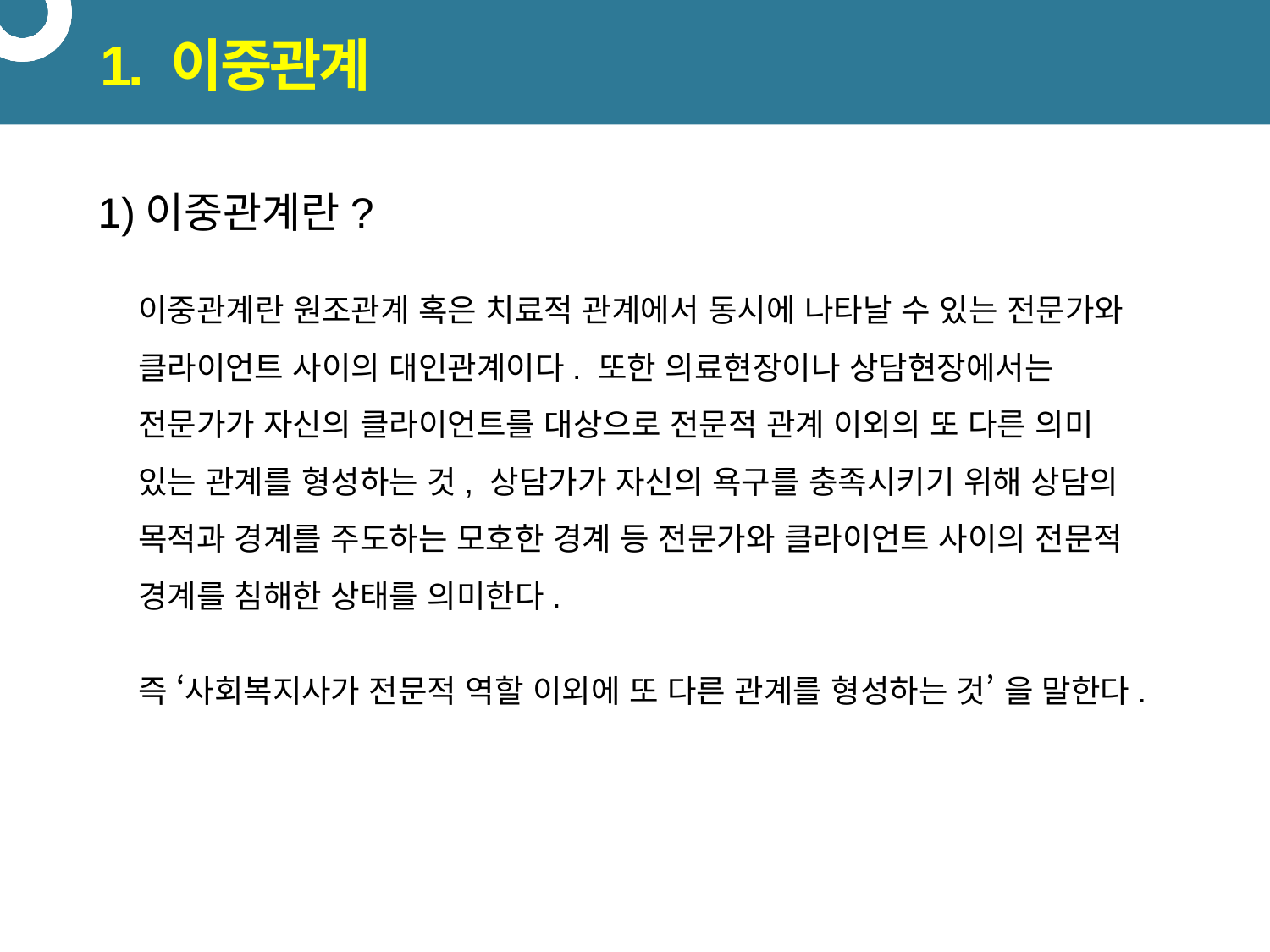

# 1. 이중관계
이중관계란?
이중관계란 원조관계 혹은 치료적 관계에서 동시에 나타날 수 있는 전문가와 클라이언트 사이의 대인관계이다. 또한 의료현장이나 상담현장에서는 전문가가 자신의 클라이언트를 대상으로 전문적 관계 이외의 또 다른 의미 있는 관계를 형성하는 것, 상담가가 자신의 욕구를 충족시키기 위해 상담의 목적과 경계를 주도하는 모호한 경계 등 전문가와 클라이언트 사이의 전문적 경계를 침해한 상태를 의미한다.

즉 ‘사회복지사가 전문적 역할 이외에 또 다른 관계를 형성하는 것’ 을 말한다.